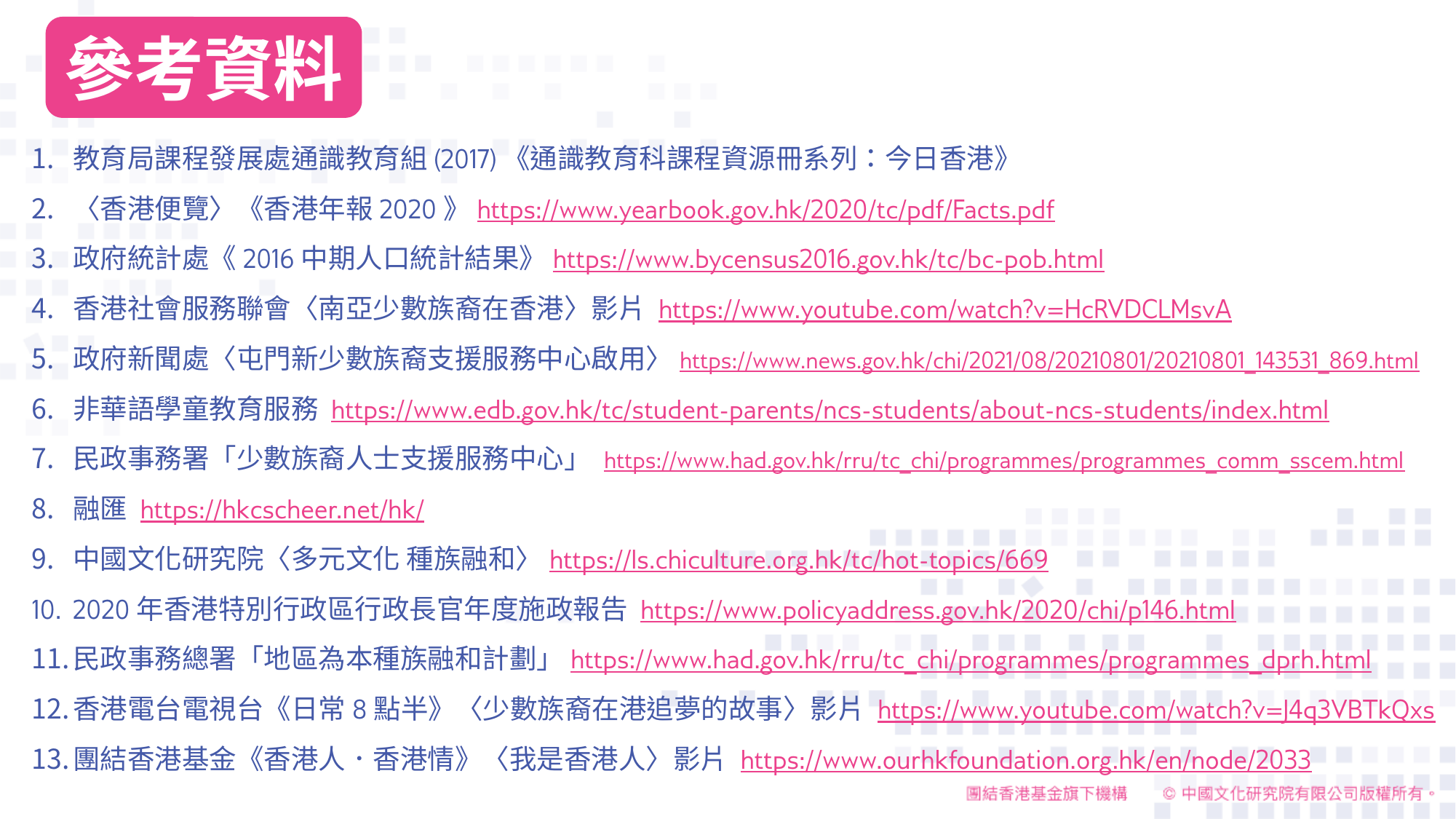

參考資料
教育局課程發展處通識教育組(2017)《通識教育科課程資源冊系列：今日香港》
〈香港便覽〉《香港年報2020》https://www.yearbook.gov.hk/2020/tc/pdf/Facts.pdf
政府統計處《2016中期人口統計結果》https://www.bycensus2016.gov.hk/tc/bc-pob.html
香港社會服務聯會〈南亞少數族裔在香港〉影片 https://www.youtube.com/watch?v=HcRVDCLMsvA
政府新聞處〈屯門新少數族裔支援服務中心啟用〉https://www.news.gov.hk/chi/2021/08/20210801/20210801_143531_869.html
非華語學童教育服務 https://www.edb.gov.hk/tc/student-parents/ncs-students/about-ncs-students/index.html
民政事務署「少數族裔人士支援服務中心」 https://www.had.gov.hk/rru/tc_chi/programmes/programmes_comm_sscem.html
融匯 https://hkcscheer.net/hk/
中國文化研究院〈多元文化 種族融和〉https://ls.chiculture.org.hk/tc/hot-topics/669
2020年香港特別行政區行政長官年度施政報告 https://www.policyaddress.gov.hk/2020/chi/p146.html
民政事務總署「地區為本種族融和計劃」https://www.had.gov.hk/rru/tc_chi/programmes/programmes_dprh.html
香港電台電視台《日常8點半》〈少數族裔在港追夢的故事〉影片 https://www.youtube.com/watch?v=J4q3VBTkQxs
團結香港基金《香港人．香港情》〈我是香港人〉影片 https://www.ourhkfoundation.org.hk/en/node/2033